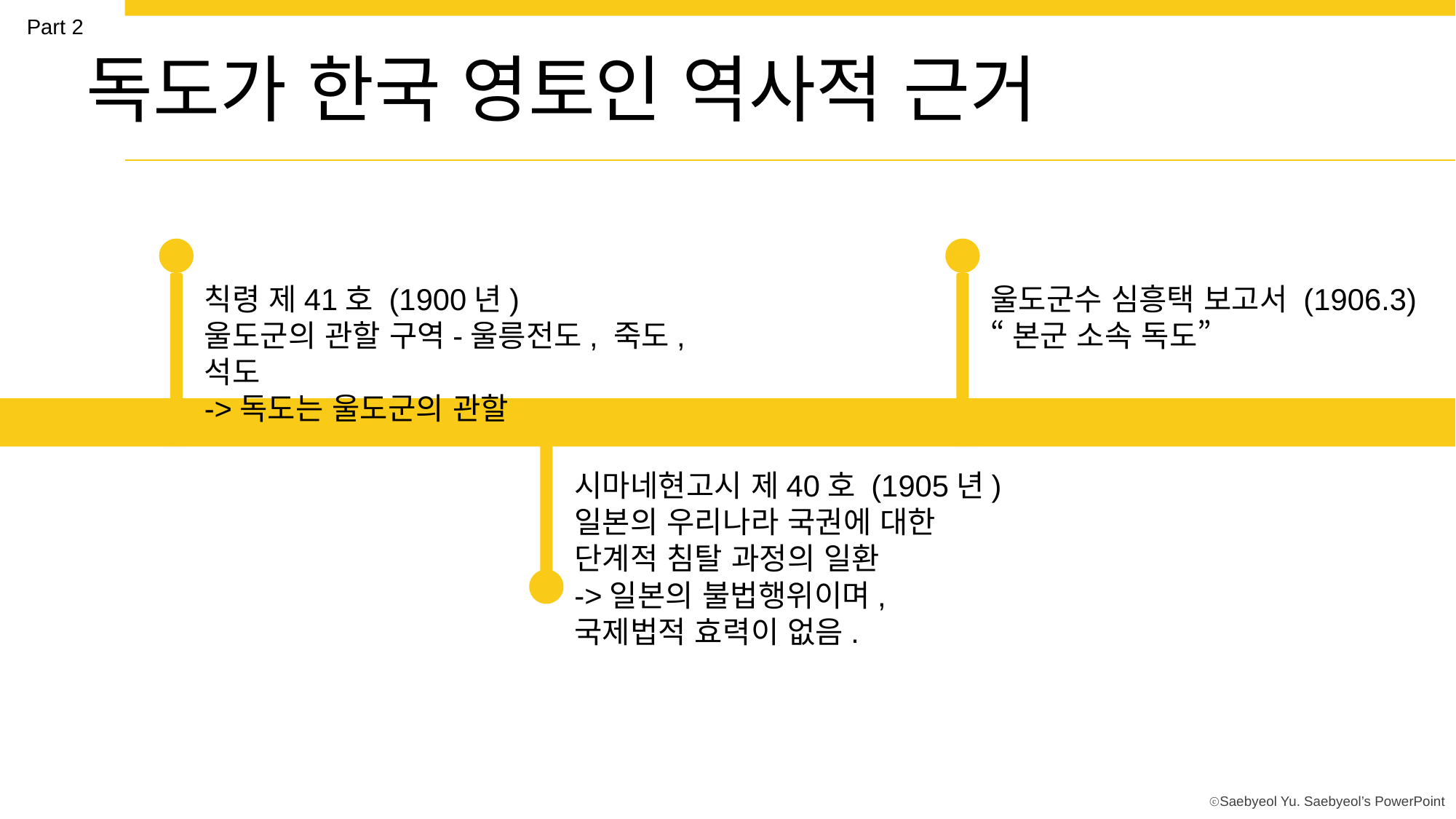

Part 2
독도가 한국 영토인 역사적 근거

칙령 제41호 (1900년)
울도군의 관할 구역-울릉전도, 죽도, 석도
->독도는 울도군의 관할
울도군수 심흥택 보고서 (1906.3)
“본군 소속 독도”

시마네현고시 제40호 (1905년)
일본의 우리나라 국권에 대한 단계적 침탈 과정의 일환
->일본의 불법행위이며, 국제법적 효력이 없음.